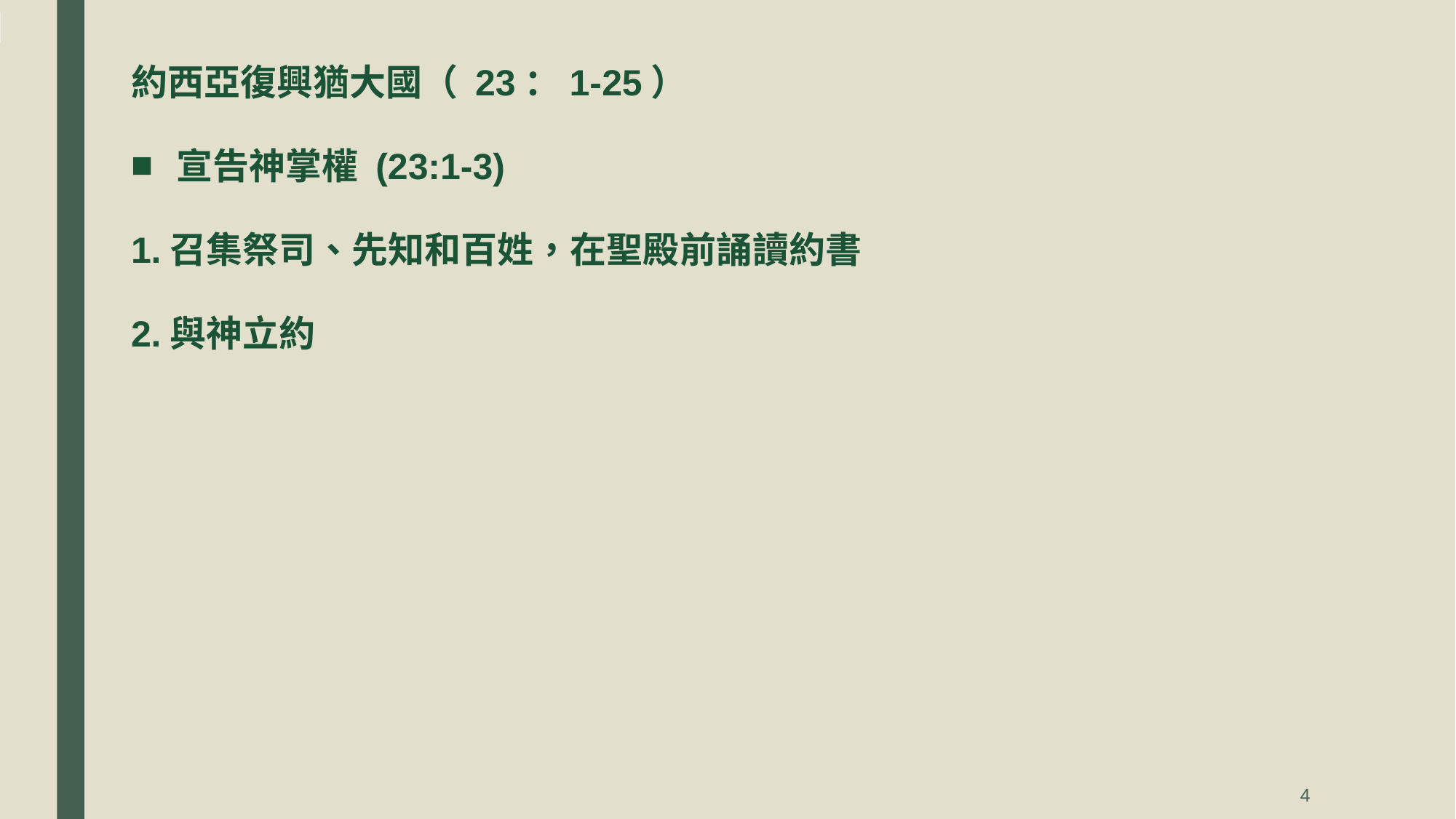

約西亞復興猶大國（ 23：1-25）
宣告神掌權 (23:1-3)
1.召集祭司、先知和百姓，在聖殿前誦讀約書
2.與神立約

4